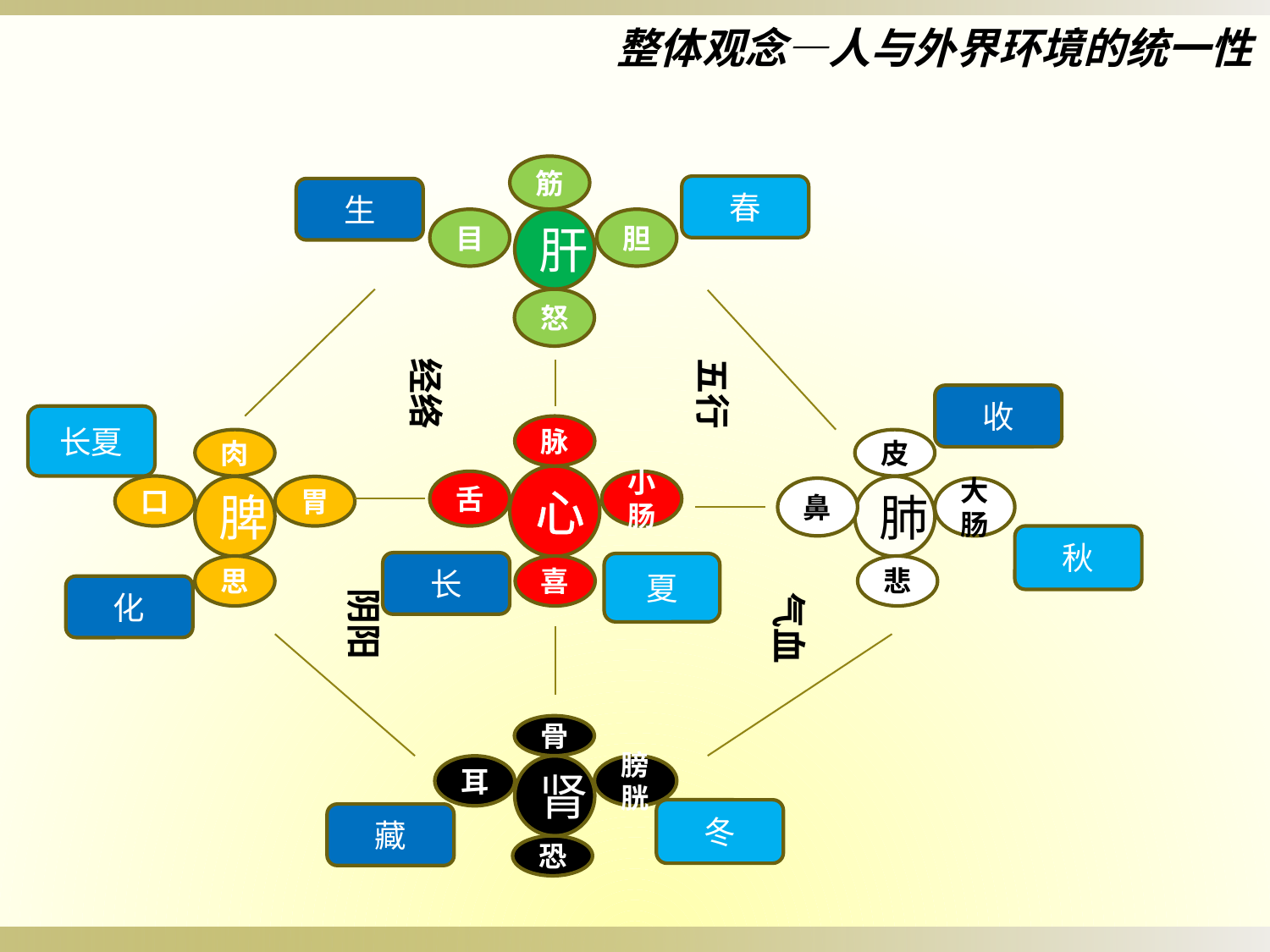

整体观念—人与外界环境的统一性
筋
春
生
目
肝
胆
怒
经络
五行
收
长夏
脉
肉
皮
心
舌
小肠
口
脾
胃
肺
鼻
大肠
秋
长
夏
思
喜
悲
化
阴阳
气血
骨
膀胱
耳
肾
冬
藏
恐